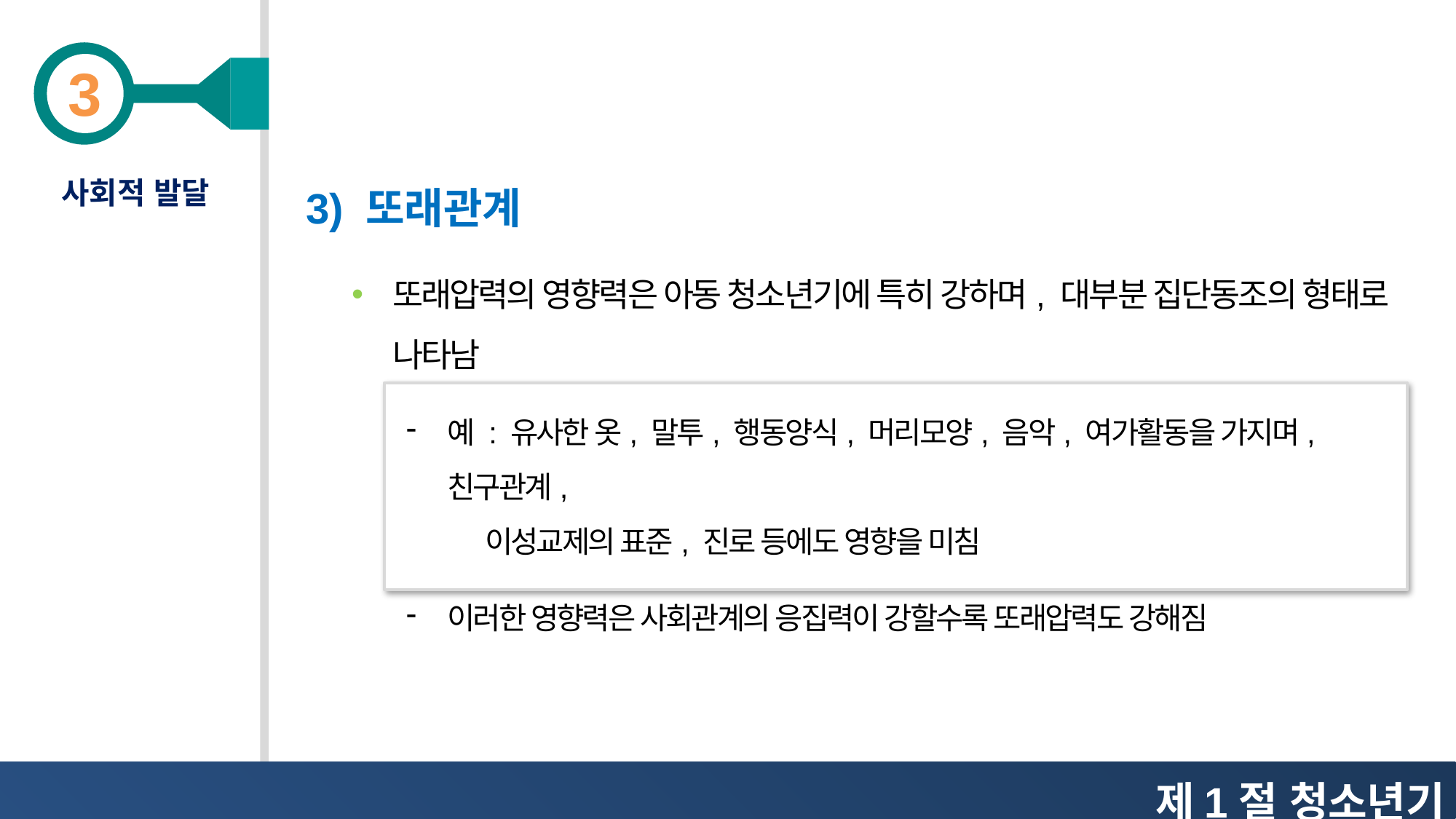

사회적 발달
3) 또래관계
또래압력의 영향력은 아동 청소년기에 특히 강하며, 대부분 집단동조의 형태로 나타남

예 : 유사한 옷, 말투, 행동양식, 머리모양, 음악, 여가활동을 가지며, 친구관계,
           이성교제의 표준, 진로 등에도 영향을 미침

이러한 영향력은 사회관계의 응집력이 강할수록 또래압력도 강해짐

제1절 청소년기